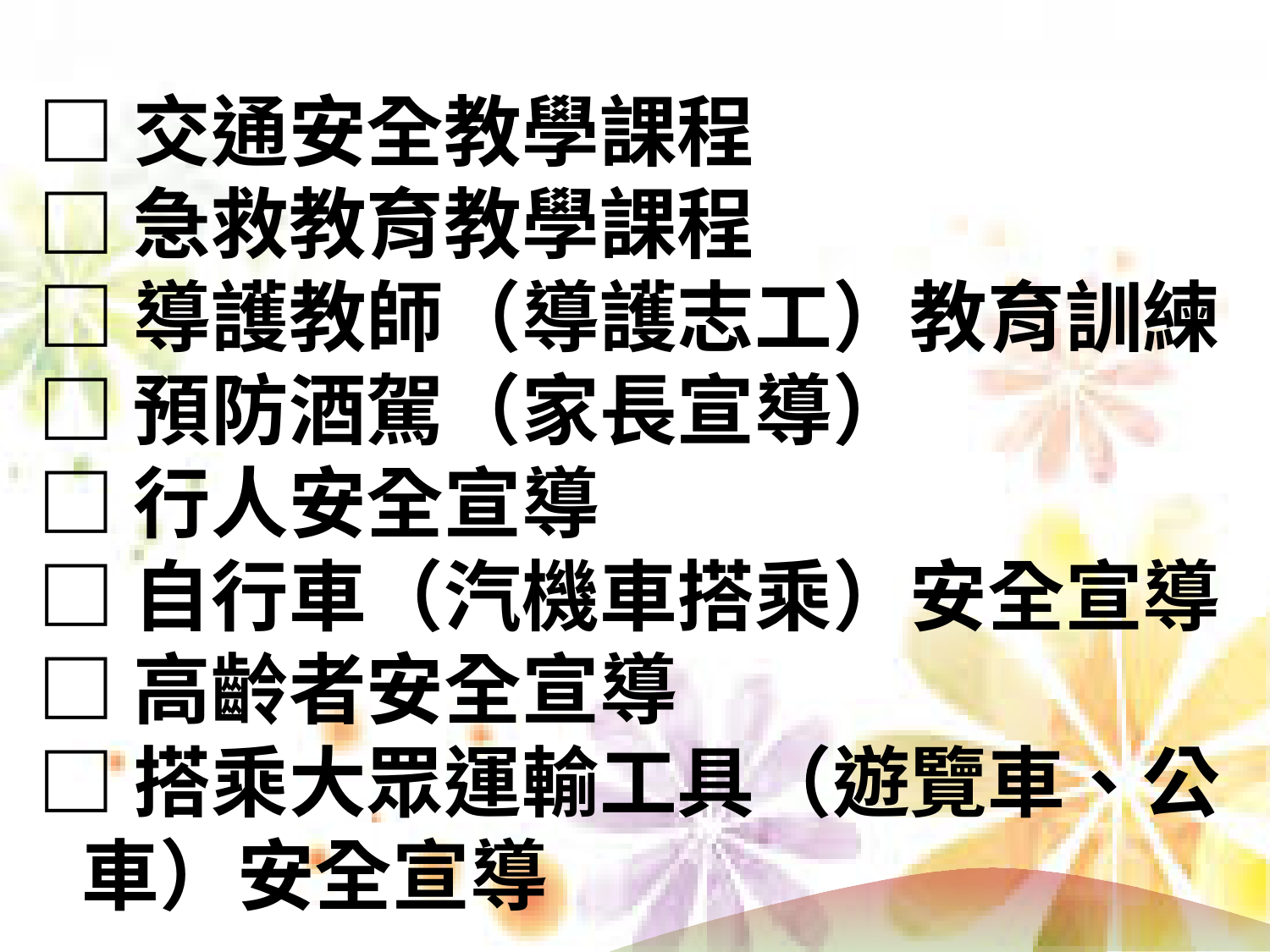

□交通安全教學課程
□急救教育教學課程
□導護教師（導護志工）教育訓練
□預防酒駕（家長宣導）
□行人安全宣導
□自行車（汽機車搭乘）安全宣導
□高齡者安全宣導
□搭乘大眾運輸工具（遊覽車、公車）安全宣導